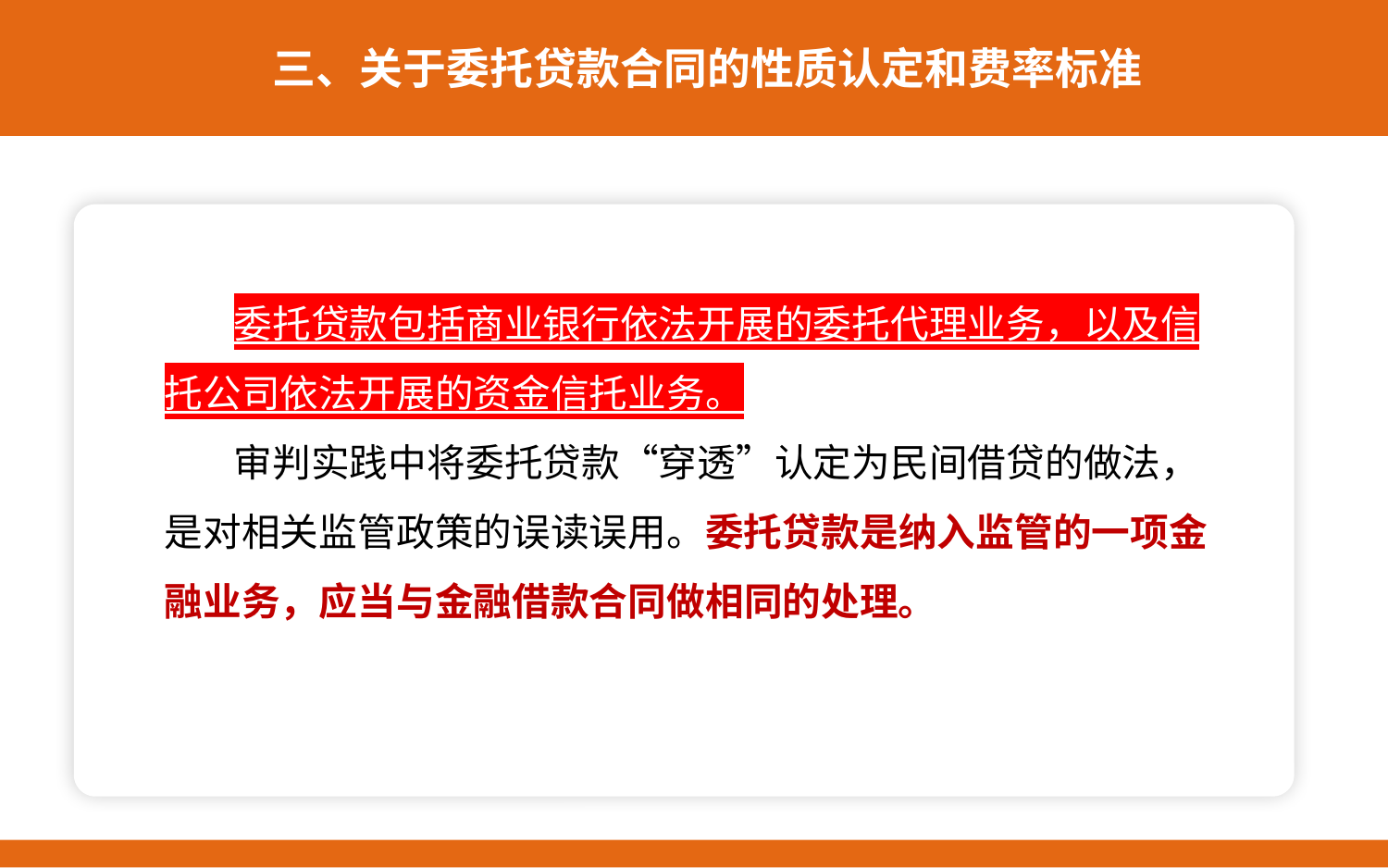

三、关于委托贷款合同的性质认定和费率标准

委托贷款包括商业银行依法开展的委托代理业务，以及信托公司依法开展的资金信托业务。
审判实践中将委托贷款“穿透”认定为民间借贷的做法，是对相关监管政策的误读误用。委托贷款是纳入监管的一项金融业务，应当与金融借款合同做相同的处理。